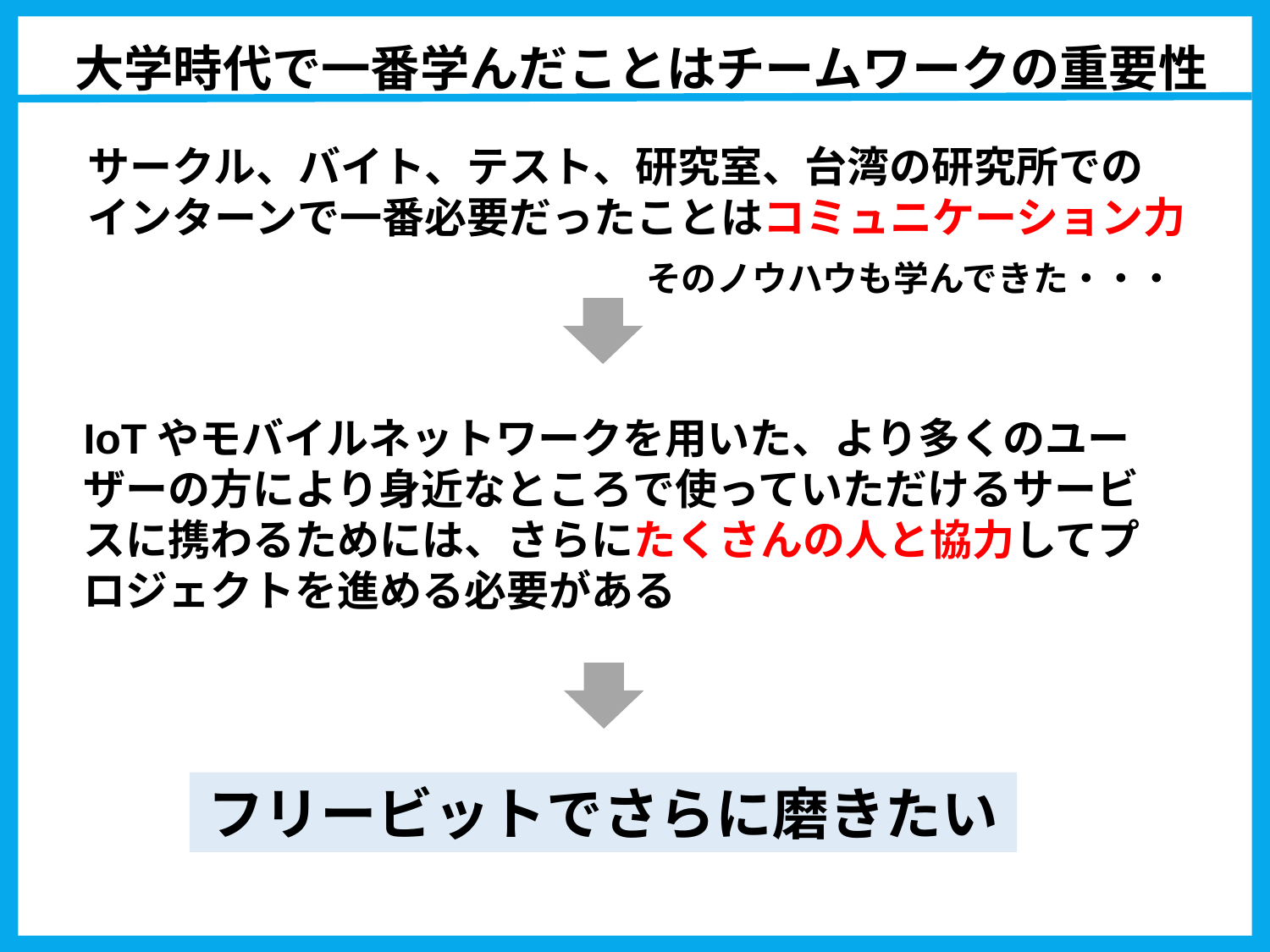

大学時代で一番学んだことはチームワークの重要性
サークル、バイト、テスト、研究室、台湾の研究所での
インターンで一番必要だったことはコミュニケーション力
そのノウハウも学んできた・・・

IoTやモバイルネットワークを用いた、より多くのユーザーの方により身近なところで使っていただけるサービスに携わるためには、さらにたくさんの人と協力してプロジェクトを進める必要がある

フリービットでさらに磨きたい